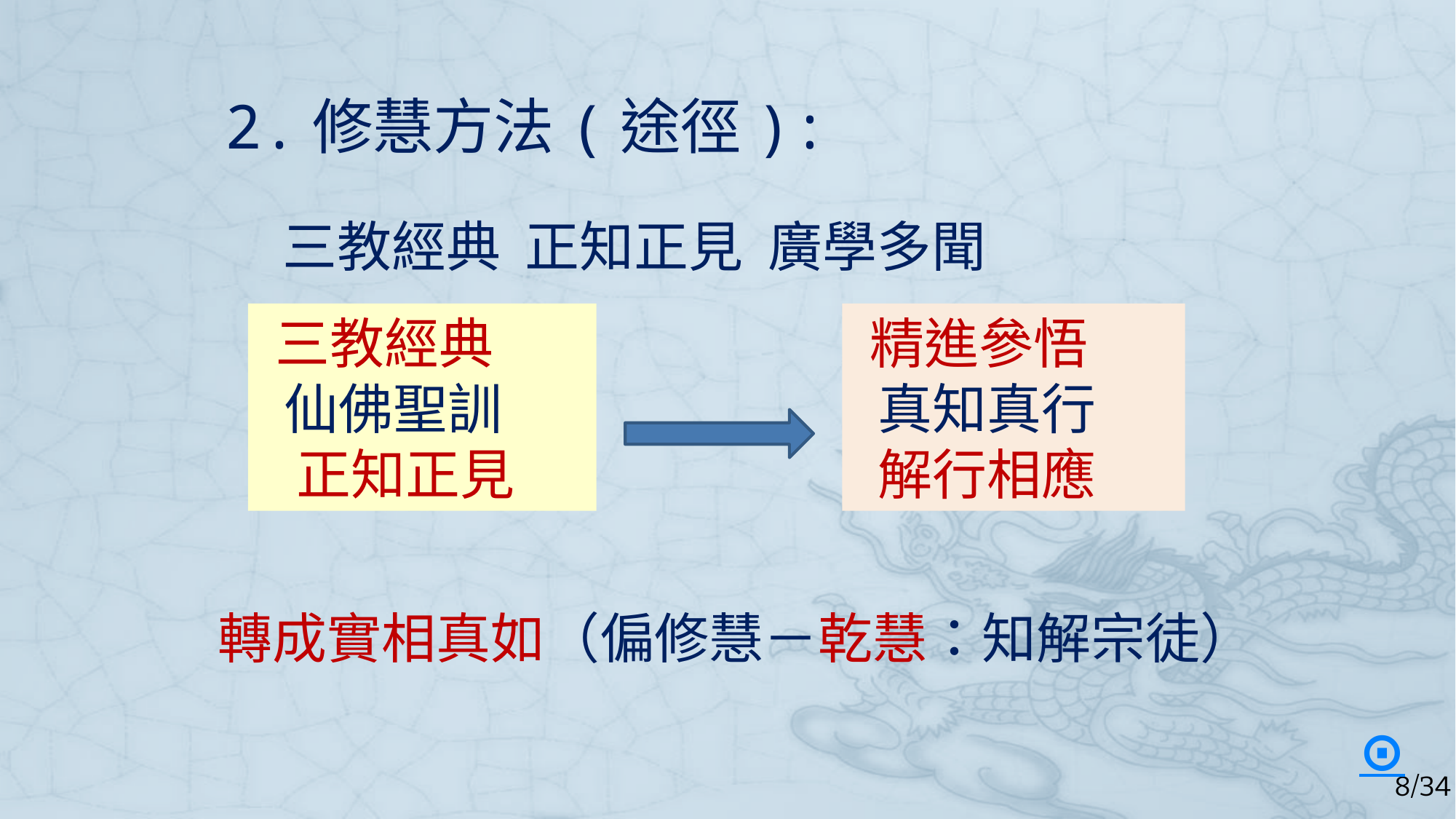

2.修慧方法(途徑):
   三教經典  正知正見  廣學多聞
 精進參悟
 真知真行
 解行相應
 三教經典
 仙佛聖訓
  正知正見

轉成實相真如（偏修慧－乾慧：知解宗徒）
⊙
8/34